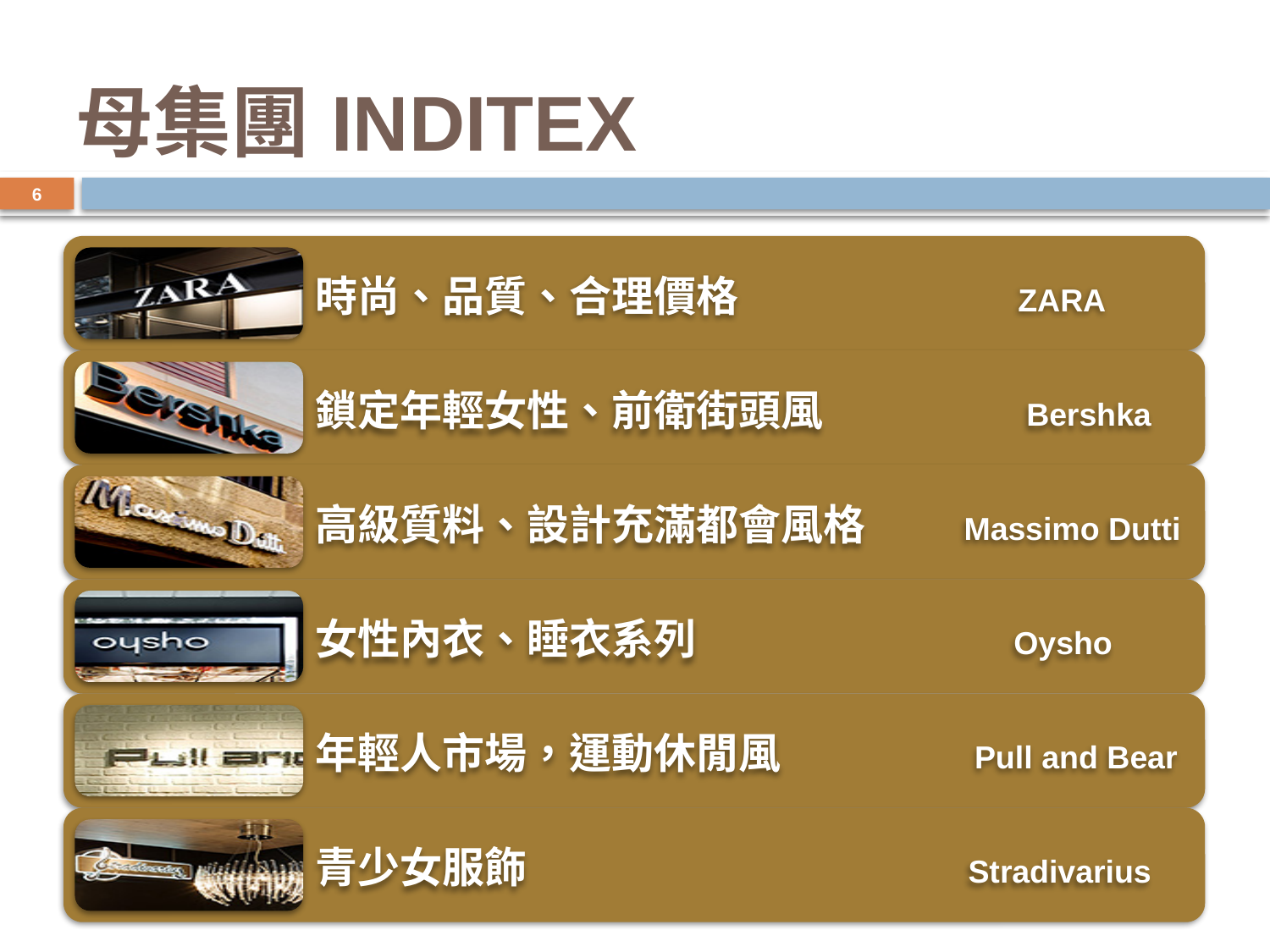

母集團INDITEX
6
時尚、品質、合理價格                            ZARA
鎖定年輕女性、前衛街頭風                    Bershka
高級質料、設計充滿都會風格         Massimo Dutti
女性內衣、睡衣系列                                Oysho
年輕人市場，運動休閒風                   Pull and Bear
青少女服飾                                             Stradivarius